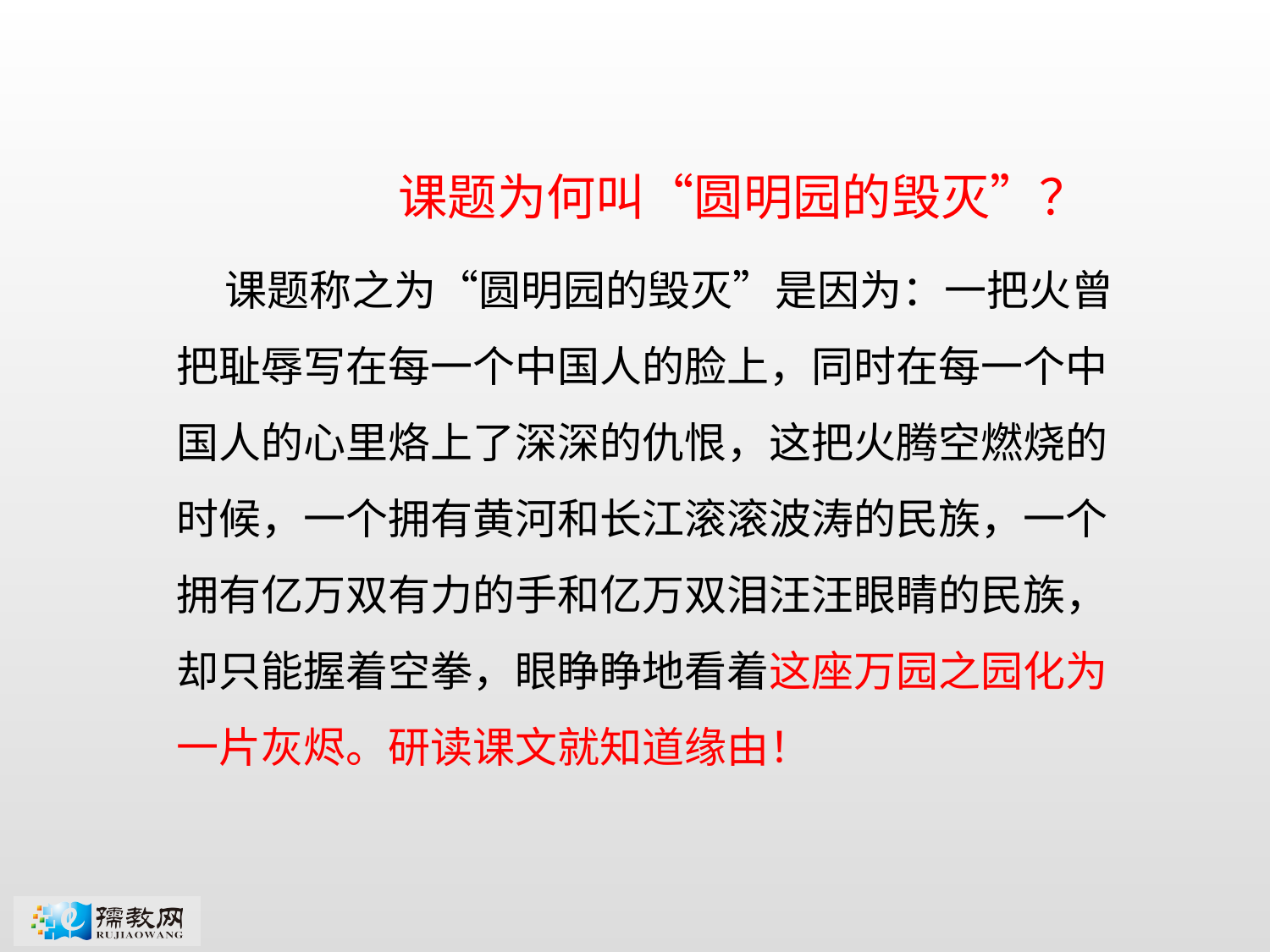

课题为何叫“圆明园的毁灭”？
    课题称之为“圆明园的毁灭”是因为：一把火曾把耻辱写在每一个中国人的脸上，同时在每一个中国人的心里烙上了深深的仇恨，这把火腾空燃烧的时候，一个拥有黄河和长江滚滚波涛的民族，一个拥有亿万双有力的手和亿万双泪汪汪眼睛的民族，却只能握着空拳，眼睁睁地看着这座万园之园化为一片灰烬。研读课文就知道缘由！